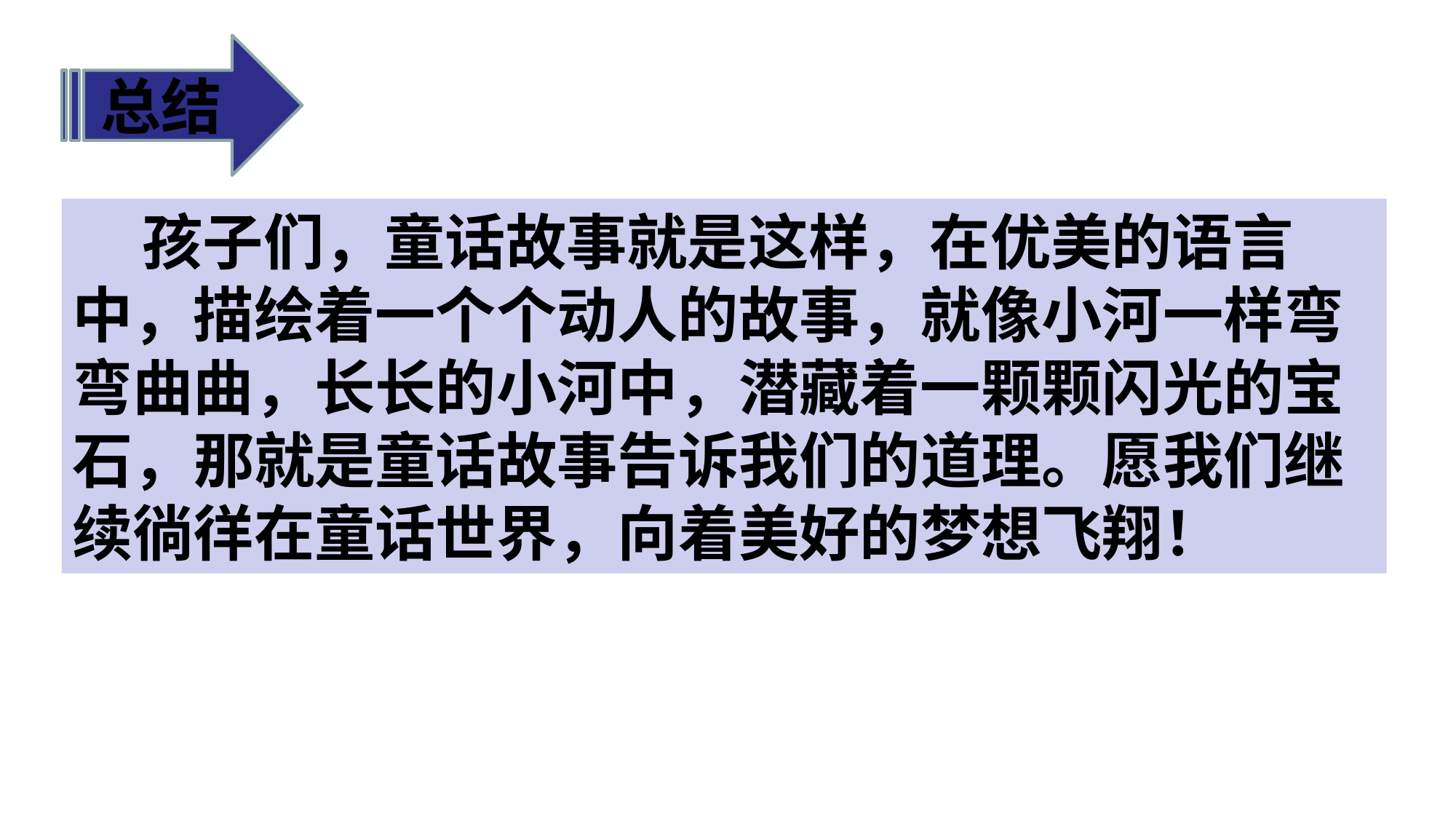

总结

    孩子们，童话故事就是这样，在优美的语言中，描绘着一个个动人的故事，就像小河一样弯弯曲曲，长长的小河中，潜藏着一颗颗闪光的宝石，那就是童话故事告诉我们的道理。愿我们继续徜徉在童话世界，向着美好的梦想飞翔！